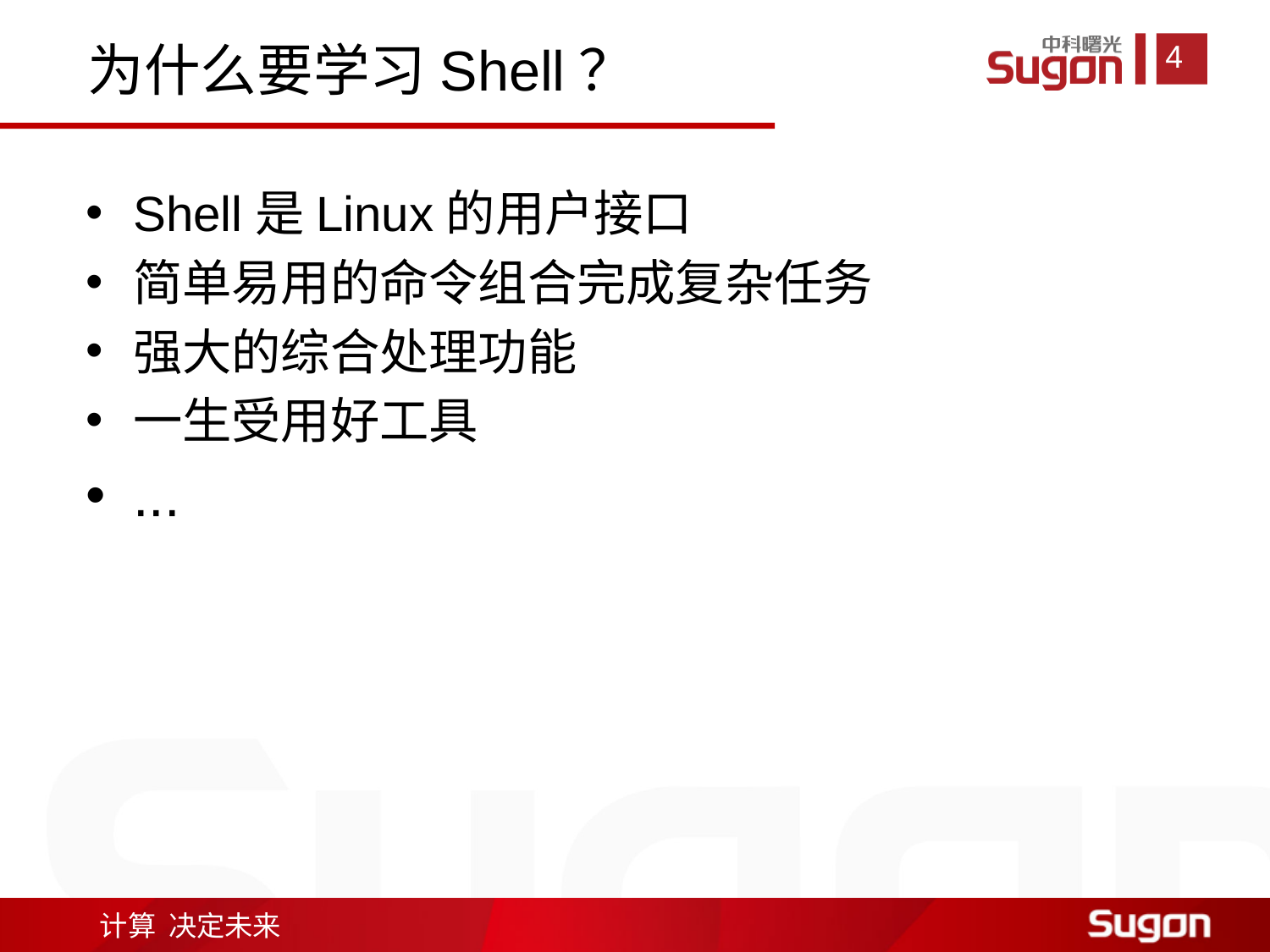

为什么要学习Shell？
Shell是Linux的用户接口
简单易用的命令组合完成复杂任务
强大的综合处理功能
一生受用好工具
...